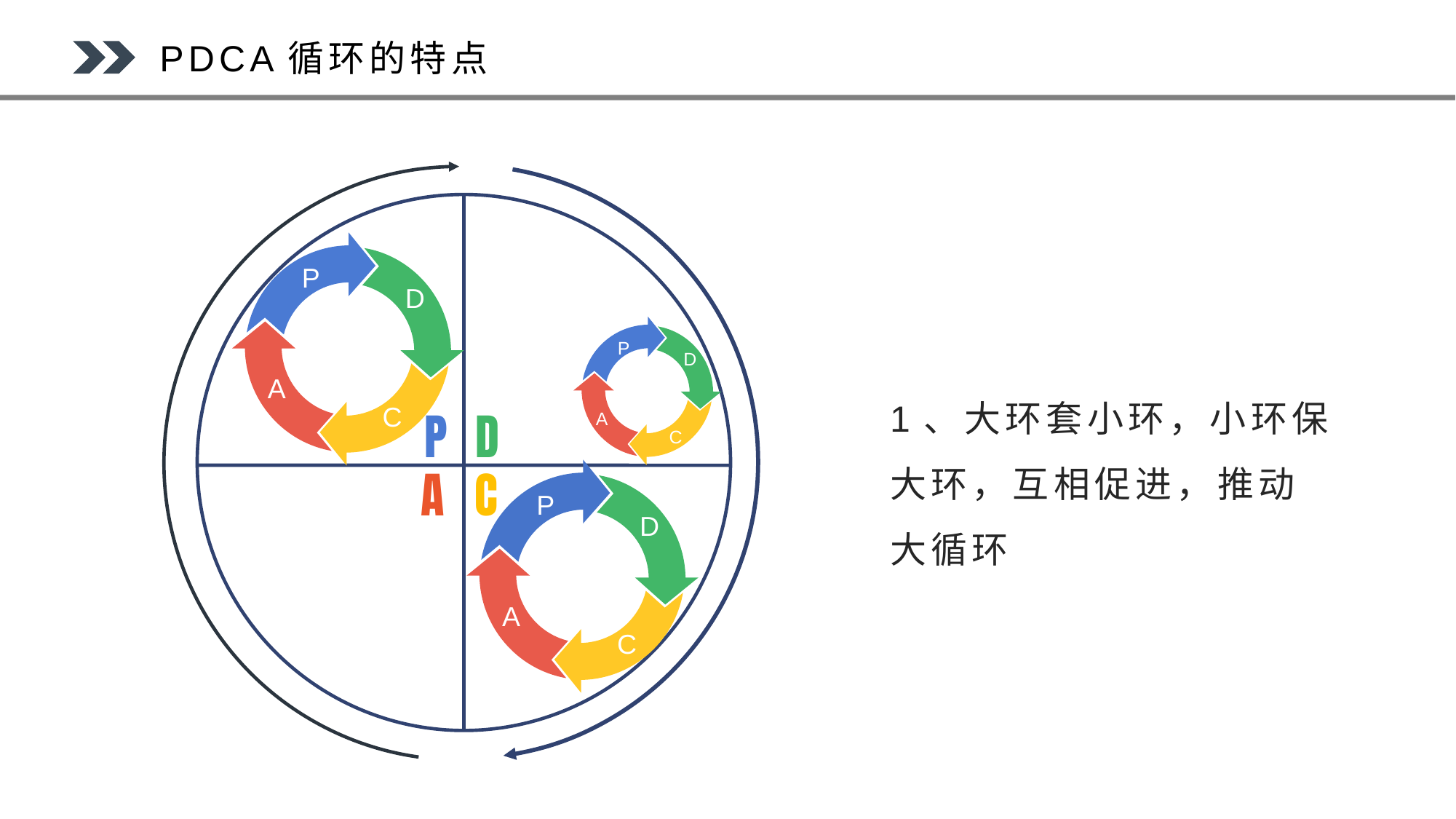

PDCA循环的特点

P
D
A
C

P
D
A
C
1、大环套小环，小环保大环，互相促进，推动大循环
D
P

P
D
A
C
A
C